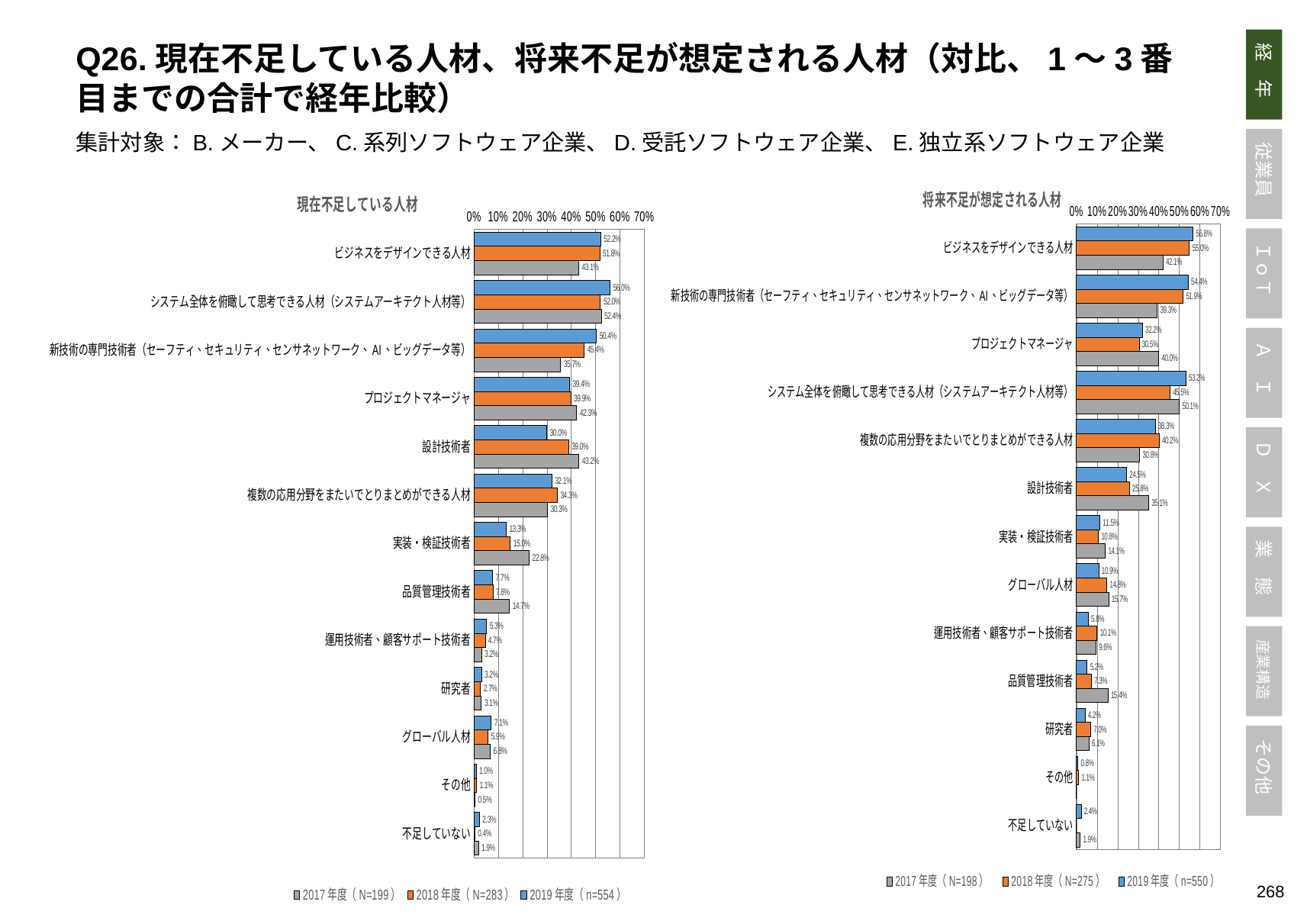

Q26.現在不足している人材、将来不足が想定される人材（対比、1～3番目までの合計で経年比較）
集計対象：B.メーカー、C.系列ソフトウェア企業、D.受託ソフトウェア企業、E.独立系ソフトウェア企業

### Chart: 将来不足が想定される人材

| Category | 2019年度（n=550） | 2018年度（N=275） | 2017年度（N=198） |
|---|---|---|---|
| ビジネスをデザインできる人材 | 0.5675473720395101 | 0.5496274966863203 | 0.42100000000000004 |
| 新技術の専門技術者（セーフティ、セキュリティ、センサネットワーク、AI、ビッグデータ等） | 0.5435386222171403 | 0.5189387083504731 | 0.393 |
| プロジェクトマネージャ | 0.321509263991332 | 0.3051218062982769 | 0.4 |
| システム全体を俯瞰して思考できる人材（システムアーキテクト人材等） | 0.5321424461729938 | 0.4552109328579917 | 0.501 |
| 複数の応用分野をまたいでとりまとめができる人材 | 0.3833034890062822 | 0.4023401435166142 | 0.308 |
| 設計技術者 | 0.2445295381392819 | 0.2578765025823849 | 0.351 |
| 実装・検証技術者 | 0.11476151144852448 | 0.10775721011015128 | 0.14100000000000001 |
| グローバル人材 | 0.10917999274501201 | 0.14822889528771882 | 0.157 |
| 運用技術者、顧客サポート技術者 | 0.05773946118015202 | 0.1010548928195987 | 0.096 |
| 品質管理技術者 | 0.05248958967672928 | 0.07331870743635449 | 0.154 |
| 研究者 | 0.041879209929616384 | 0.0696156131450249 | 0.06099999999999999 |
| その他 | 0.0077431398170617885 | 0.01090909090909091 | 0.0 |
| 不足していない | 0.023636363636363636 | 0.0 | 0.019 |

### Chart: 現在不足している人材

| Category | 2019年度（n=554） | 2018年度（N=283） | 2017年度（N=199） |
|---|---|---|---|
| ビジネスをデザインできる人材 | 0.5220445489687966 | 0.5182006465384944 | 0.431 |
| システム全体を俯瞰して思考できる人材（システムアーキテクト人材等） | 0.5597966943734018 | 0.5204289045417644 | 0.524 |
| 新技術の専門技術者（セーフティ、セキュリティ、センサネットワーク、AI、ビッグデータ等） | 0.504069221549668 | 0.45350724221676764 | 0.357 |
| プロジェクトマネージャ | 0.39411587814064797 | 0.39859750946939404 | 0.42300000000000004 |
| 設計技術者 | 0.29976964928652816 | 0.3898848455976504 | 0.432 |
| 複数の応用分野をまたいでとりまとめができる人材 | 0.3209217586512206 | 0.34324294647944315 | 0.303 |
| 実装・検証技術者 | 0.1333516338870135 | 0.15015095696861808 | 0.228 |
| 品質管理技術者 | 0.07669875128043546 | 0.07843775100054381 | 0.147 |
| 運用技術者、顧客サポート技術者 | 0.05288391416125576 | 0.047147466629085935 | 0.032 |
| 研究者 | 0.03169048684916376 | 0.02738969809470864 | 0.031 |
| グローバル人材 | 0.0713770978644135 | 0.05887775684515498 | 0.068 |
| その他 | 0.009814661016335643 | 0.01060070671378092 | 0.005 |
| 不足していない | 0.023465703971119134 | 0.0035335689045936395 | 0.019 |
268